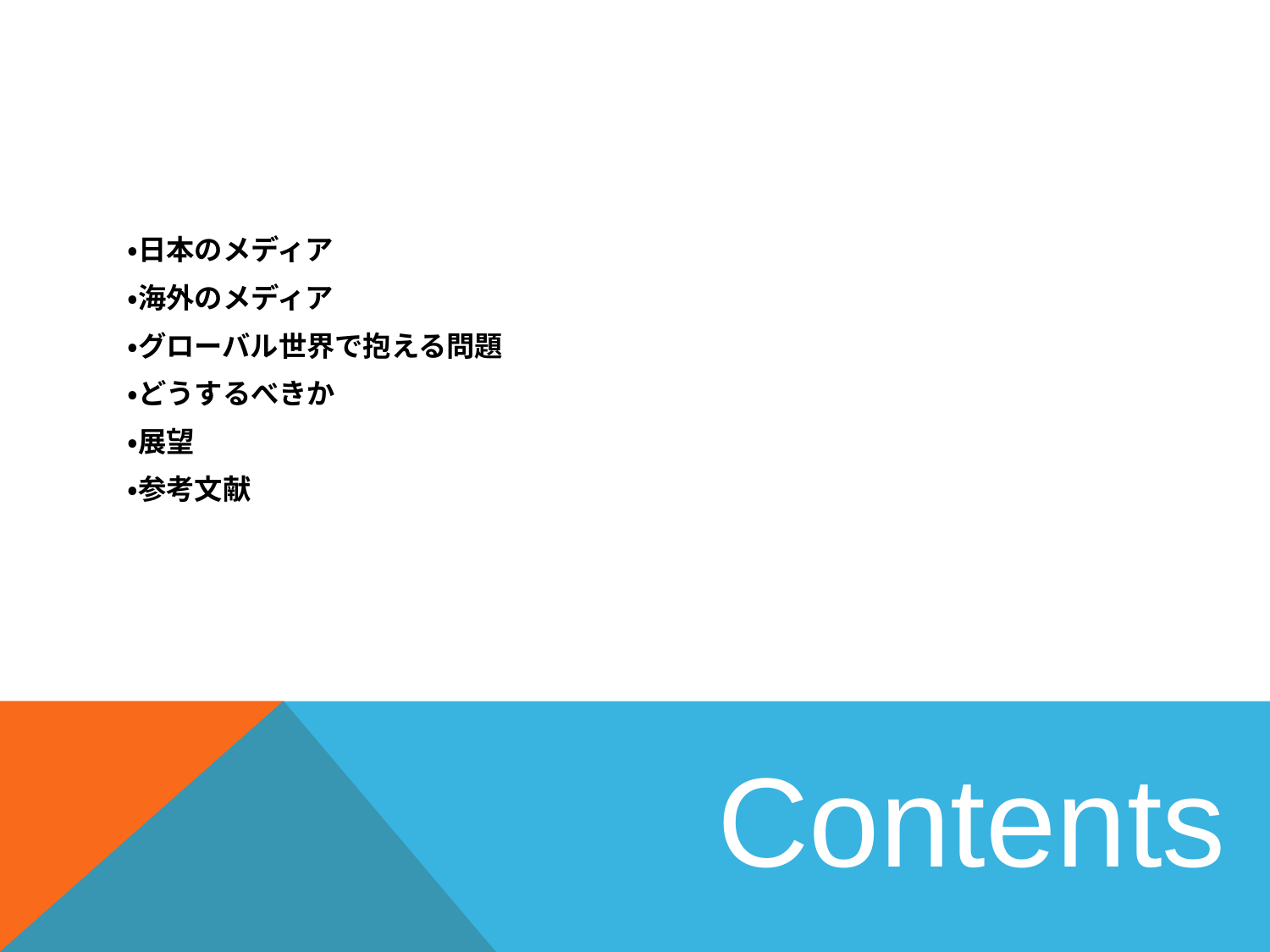

・日本のメディア
・海外のメディア
・グローバル世界で抱える問題
・どうするべきか
・展望
・参考文献
# Contents